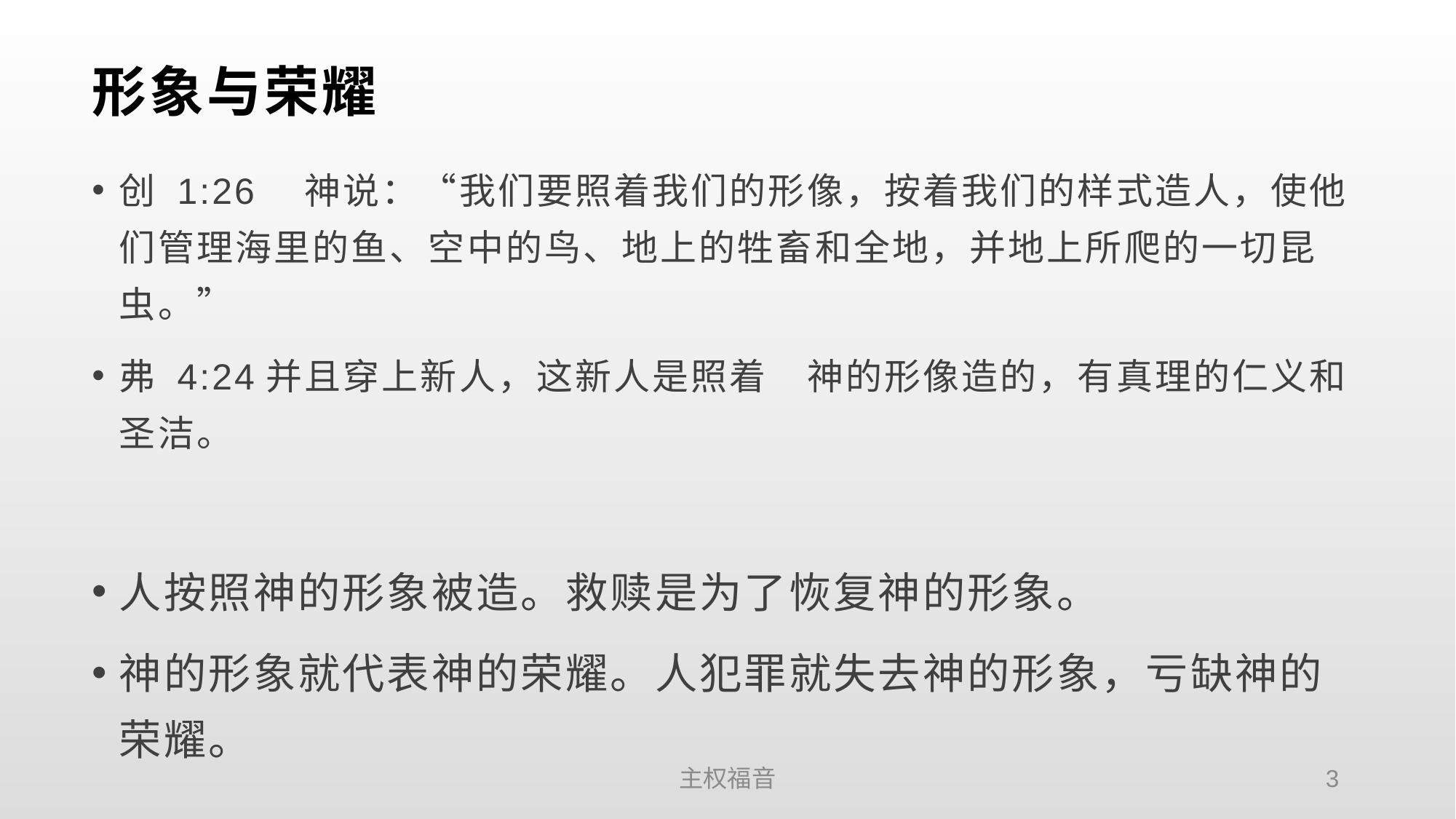

# 形象与荣耀
创 1:26　神说：“我们要照着我们的形像，按着我们的样式造人，使他们管理海里的鱼、空中的鸟、地上的牲畜和全地，并地上所爬的一切昆虫。”
弗 4:24并且穿上新人，这新人是照着　神的形像造的，有真理的仁义和圣洁。

人按照神的形象被造。救赎是为了恢复神的形象。
神的形象就代表神的荣耀。人犯罪就失去神的形象，亏缺神的荣耀。
主权福音
3